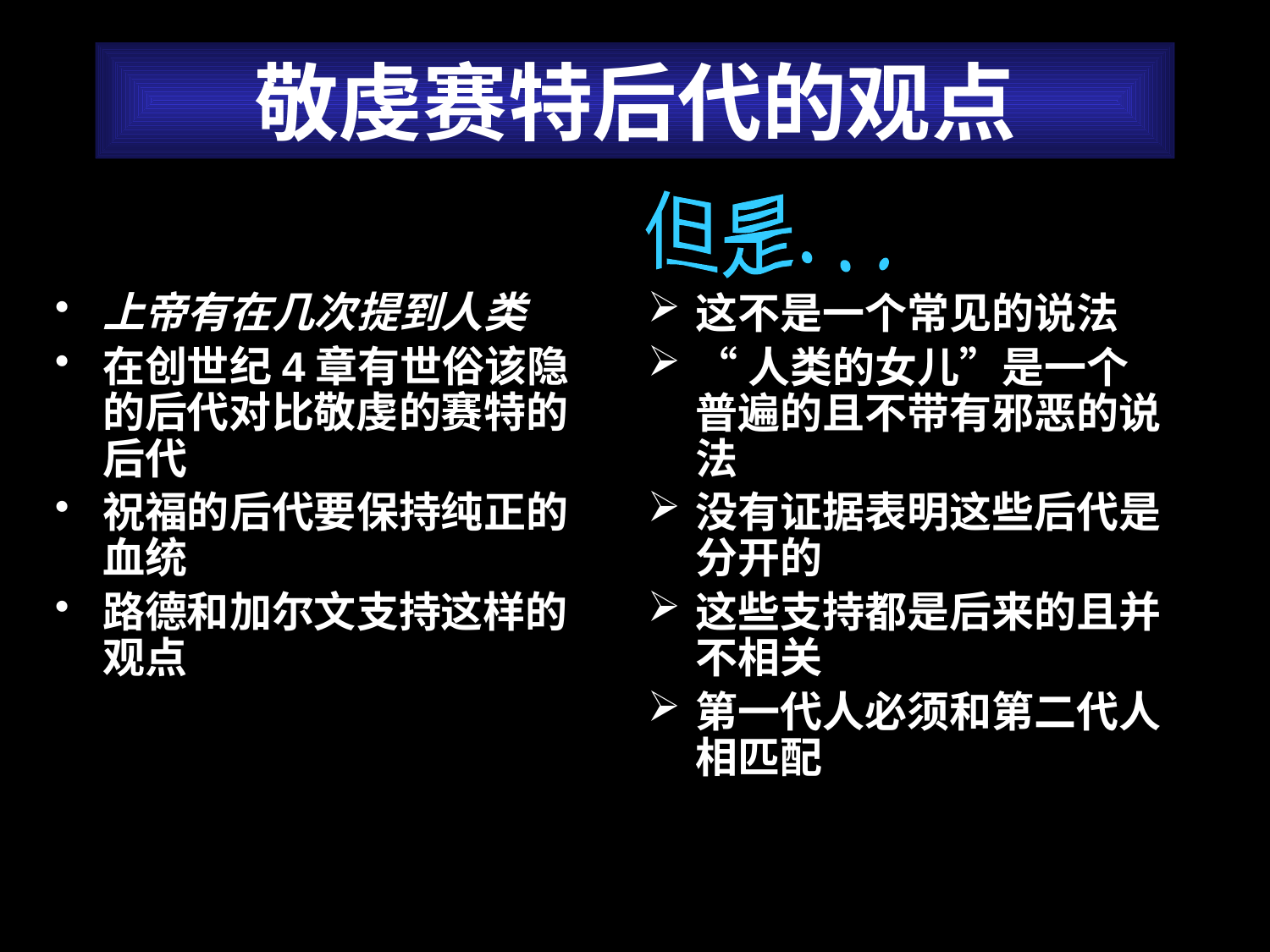

# 敬虔赛特后代的观点
重点
但是. . .
上帝有在几次提到人类
在创世纪4章有世俗该隐的后代对比敬虔的赛特的后代
祝福的后代要保持纯正的血统
路德和加尔文支持这样的观点
这不是一个常见的说法
“人类的女儿”是一个普遍的且不带有邪恶的说法
没有证据表明这些后代是分开的
这些支持都是后来的且并不相关
第一代人必须和第二代人相匹配